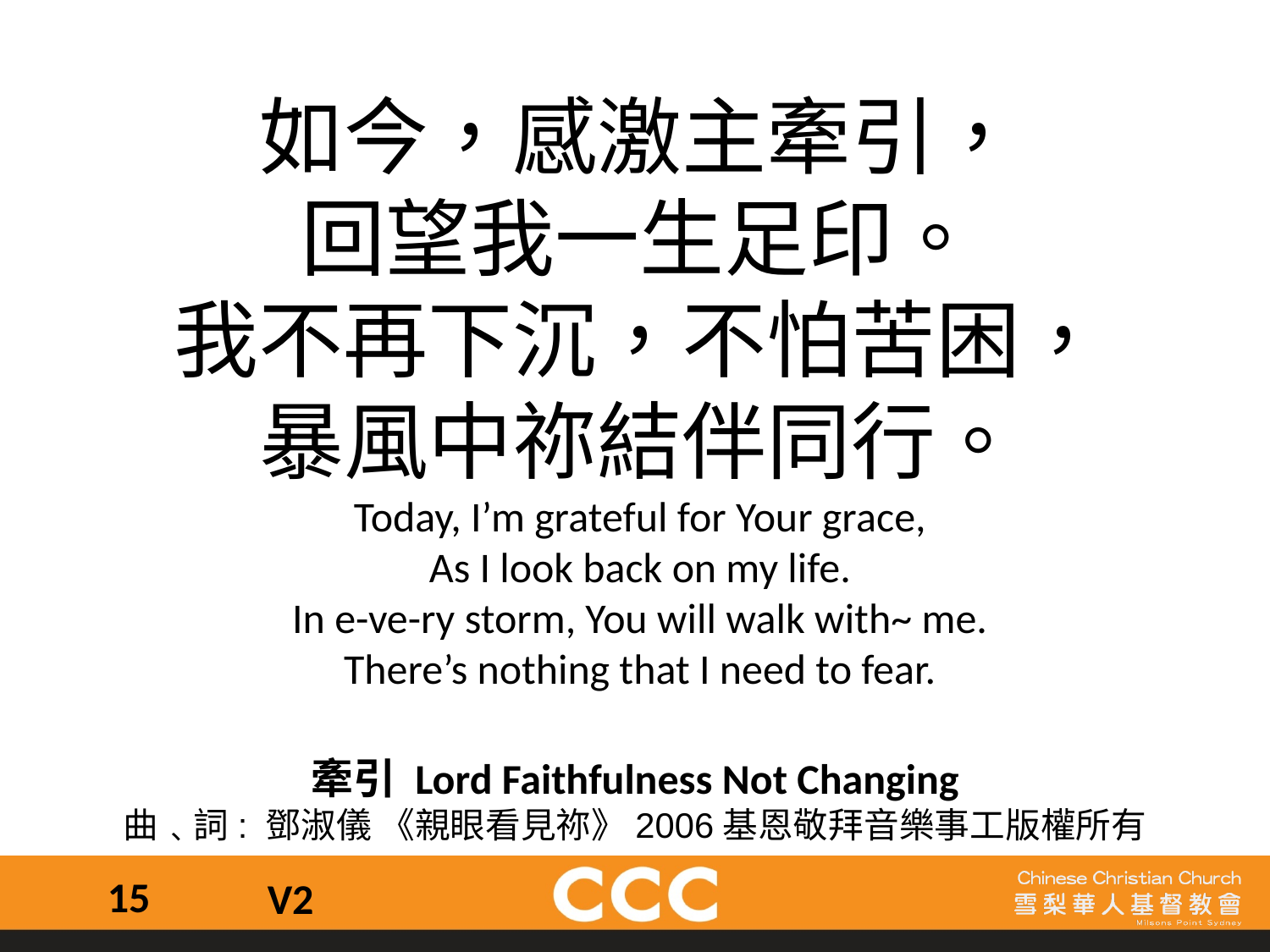

如今，感激主牽引，
回望我一生足印。
我不再下沉，不怕苦困，
暴風中祢結伴同行。
Today, I’m grateful for Your grace,
As I look back on my life.
In e-ve-ry storm, You will walk with~ me.
There’s nothing that I need to fear.
牽引 Lord Faithfulness Not Changing
曲﹑詞: 鄧淑儀 《親眼看見祢》2006基恩敬拜音樂事工版權所有
15
V2